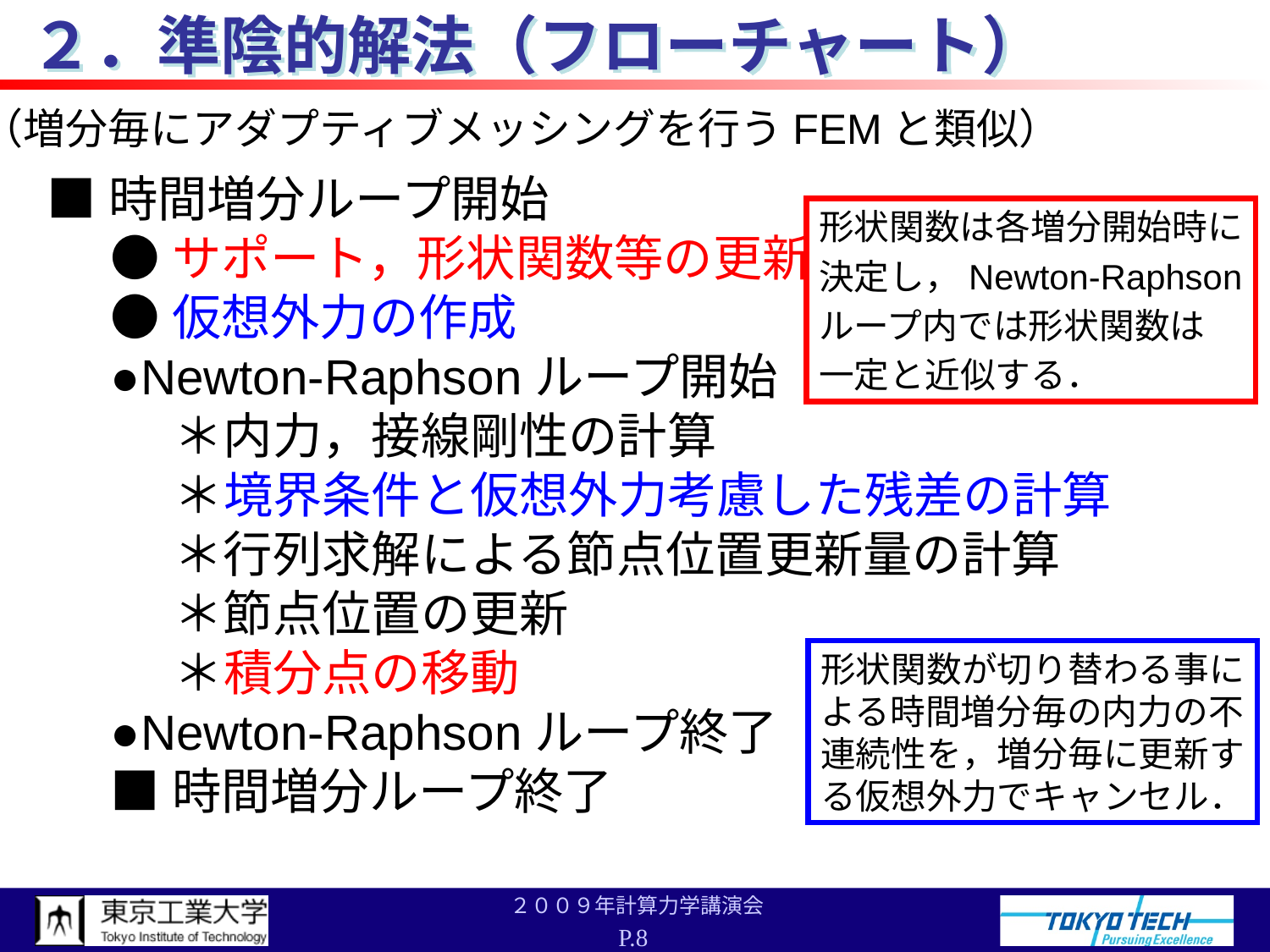

# ２．準陰的解法（フローチャート）
（増分毎にアダプティブメッシングを行うFEMと類似）

■時間増分ループ開始
●サポート，形状関数等の更新
●仮想外力の作成
●Newton-Raphsonループ開始
＊内力，接線剛性の計算
＊境界条件と仮想外力考慮した残差の計算
＊行列求解による節点位置更新量の計算
＊節点位置の更新
＊積分点の移動
●Newton-Raphsonループ終了
■時間増分ループ終了
形状関数は各増分開始時に
決定し，Newton-Raphson
ループ内では形状関数は
一定と近似する．

形状関数が切り替わる事に
よる時間増分毎の内力の不
連続性を，増分毎に更新す
る仮想外力でキャンセル．